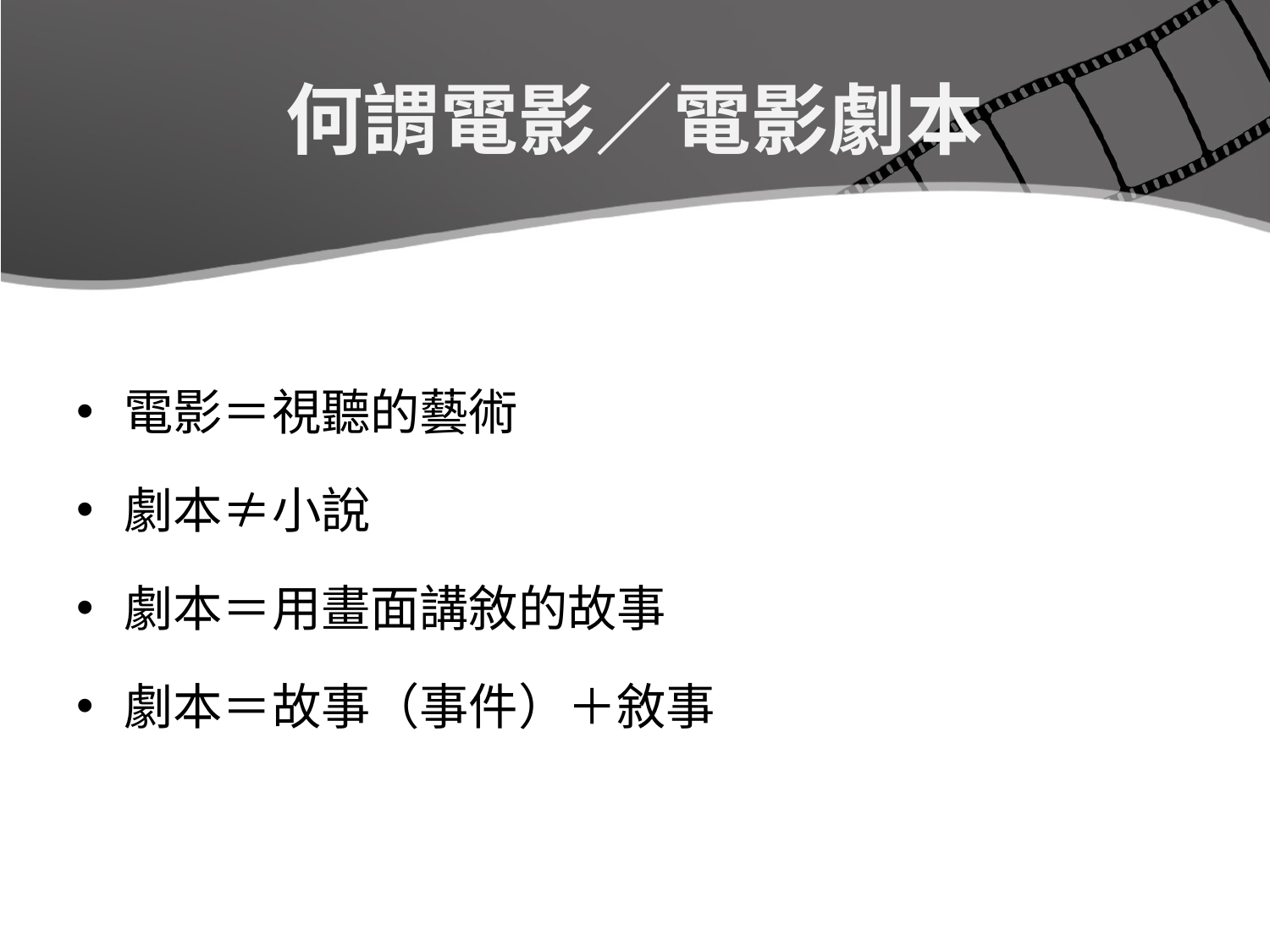

# 何謂電影／電影劇本
電影＝視聽的藝術
劇本≠小說
劇本＝用畫面講敘的故事
劇本＝故事（事件）＋敘事